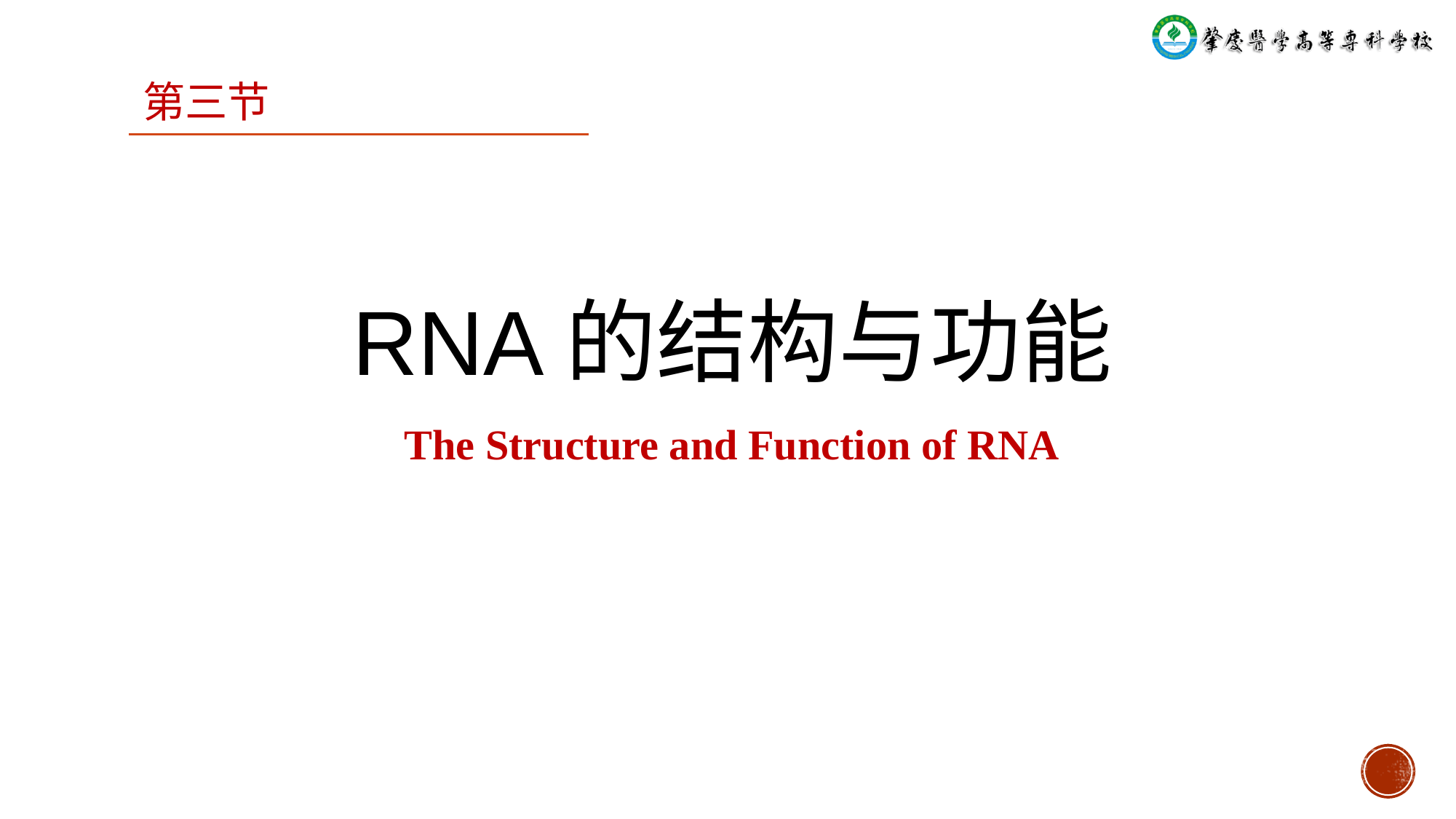

第三节
RNA的结构与功能
The Structure and Function of RNA